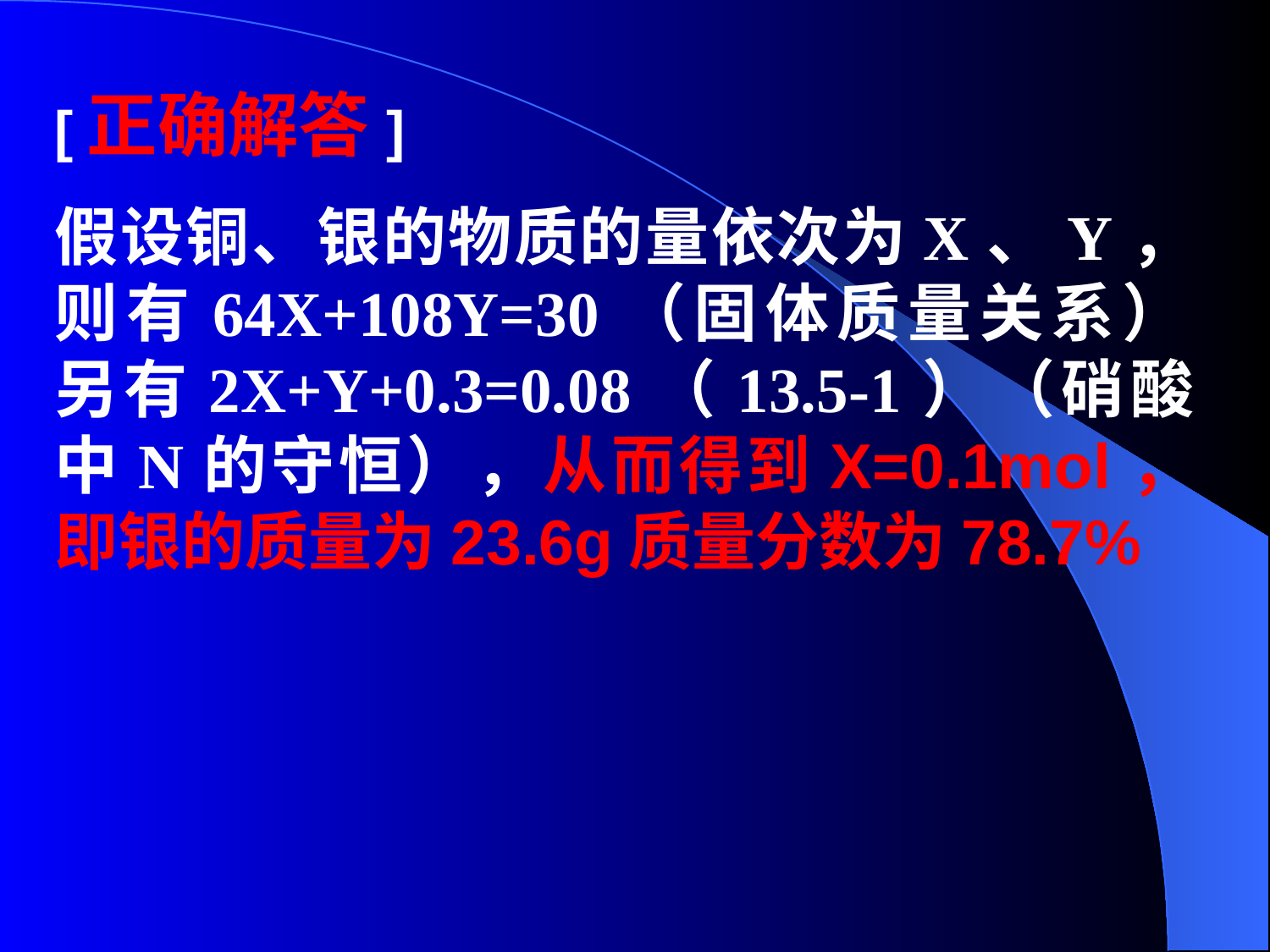

[正确解答]
假设铜、银的物质的量依次为X、Y，则有64X+108Y=30（固体质量关系）
另有2X+Y+0.3=0.08（13.5-1）（硝酸中N的守恒），从而得到X=0.1mol，即银的质量为23.6g质量分数为78.7%

51